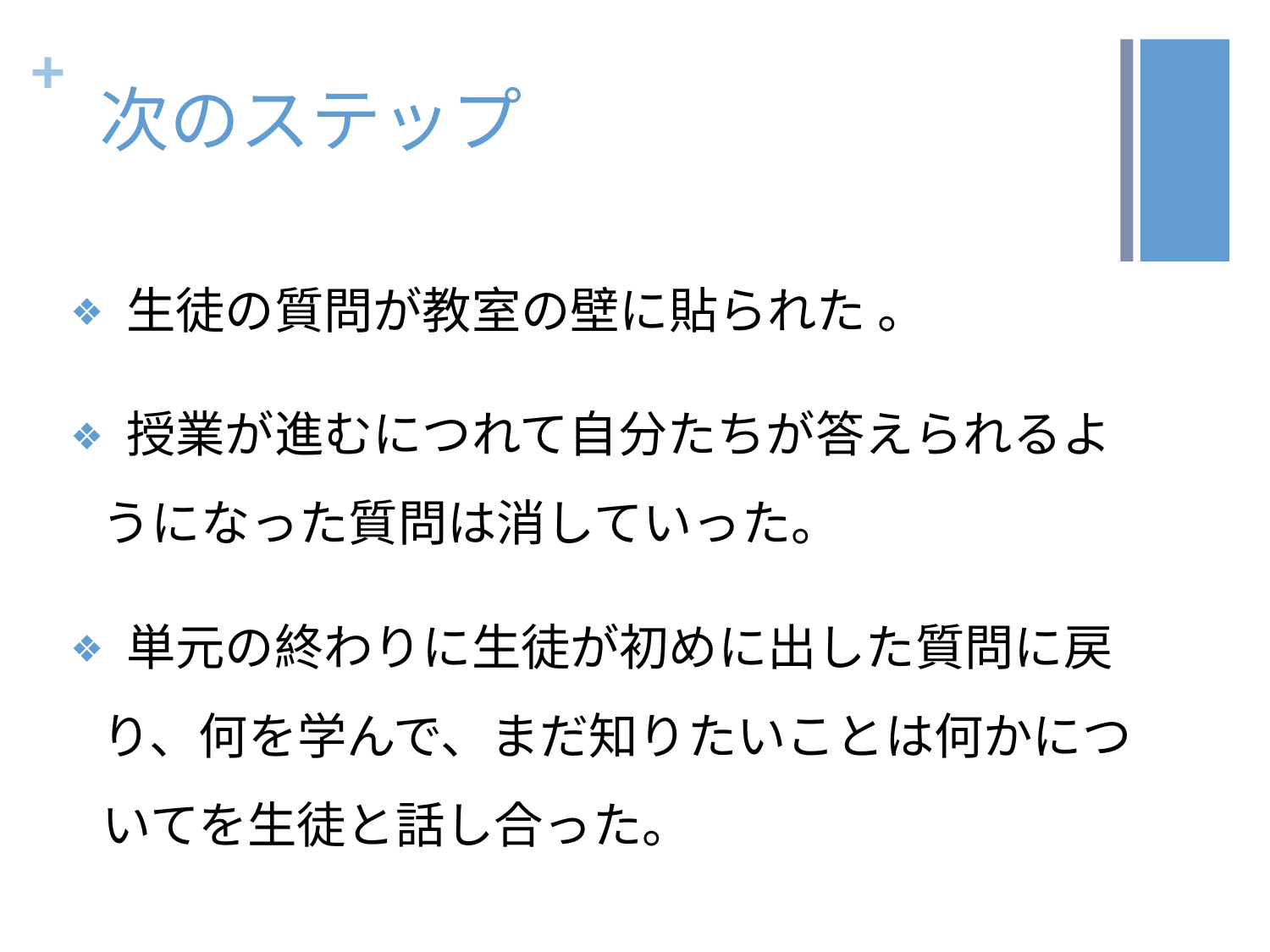

# 次のステップ
 生徒の質問が教室の壁に貼られた 。
 授業が進むにつれて自分たちが答えられるようになった質問は消していった。
 単元の終わりに生徒が初めに出した質問に戻り、何を学んで、まだ知りたいことは何かについてを生徒と話し合った。